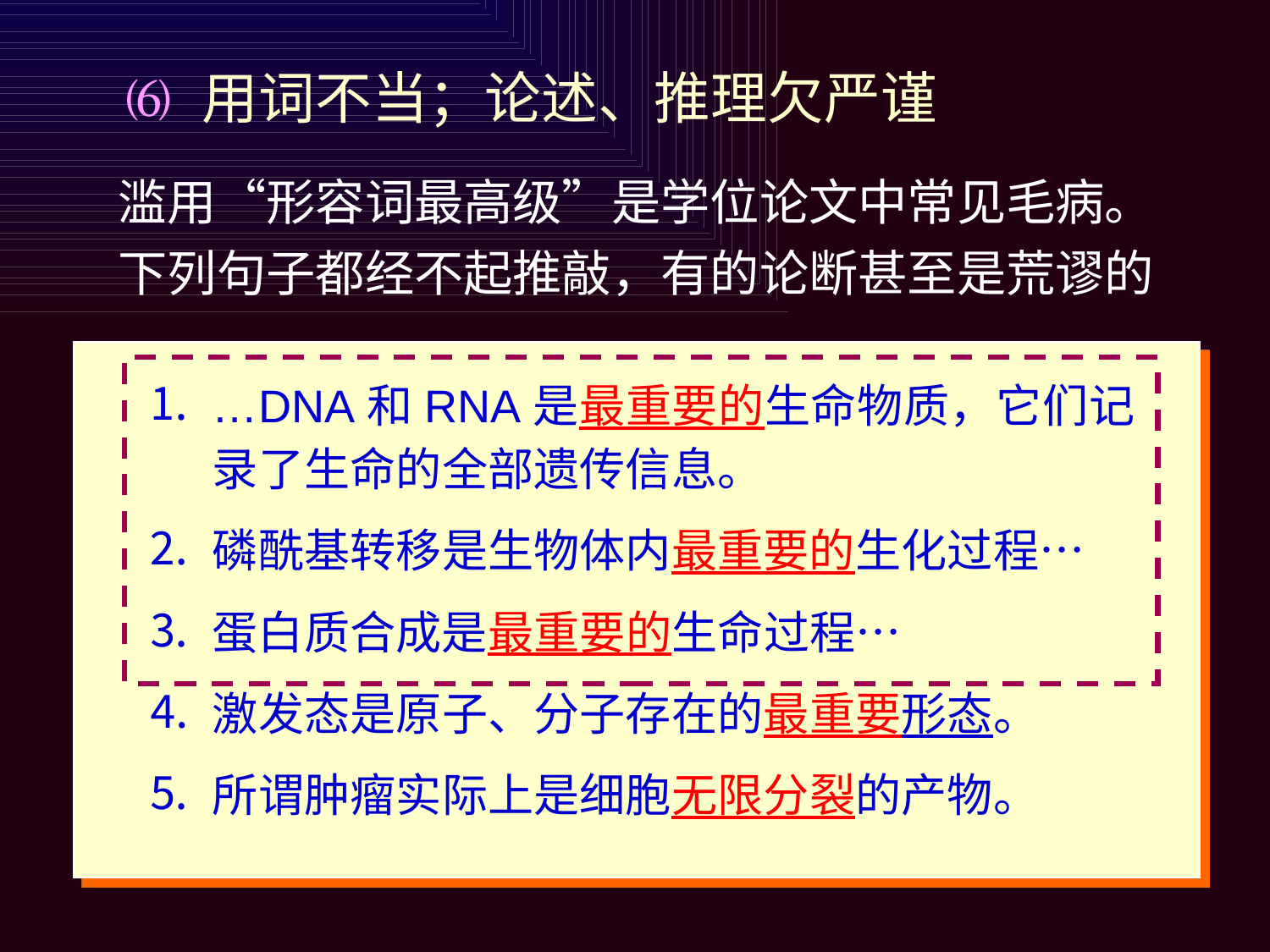

用词不当；论述、推理欠严谨
滥用“形容词最高级”是学位论文中常见毛病。下列句子都经不起推敲，有的论断甚至是荒谬的

…DNA和RNA是最重要的生命物质，它们记录了生命的全部遗传信息。
磷酰基转移是生物体内最重要的生化过程…
蛋白质合成是最重要的生命过程…
激发态是原子、分子存在的最重要形态。
所谓肿瘤实际上是细胞无限分裂的产物。